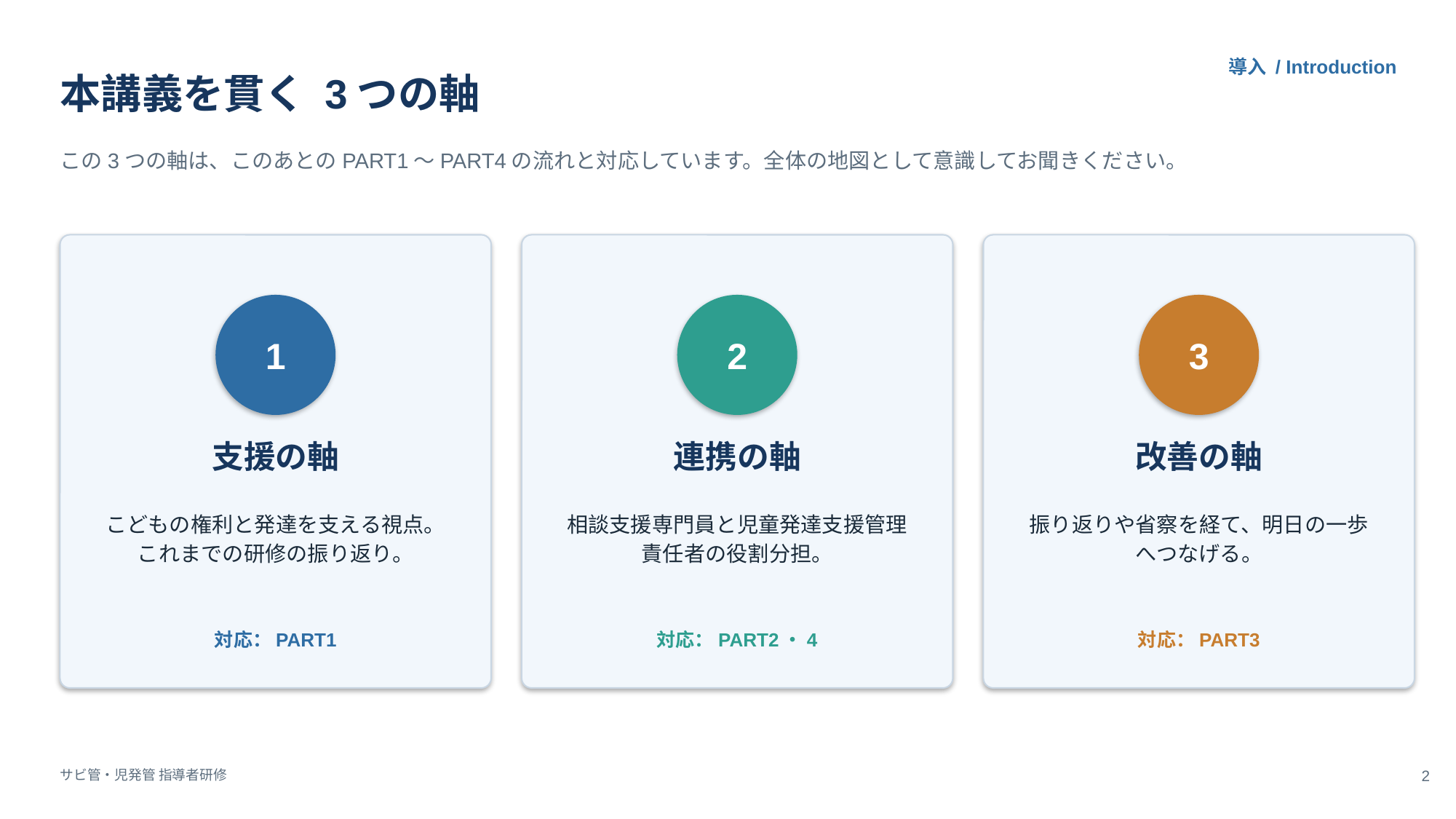

本講義を貫く 3つの軸
導入 / Introduction
この3つの軸は、このあとのPART1〜PART4の流れと対応しています。全体の地図として意識してお聞きください。

1

2

3
支援の軸
連携の軸
改善の軸
こどもの権利と発達を支える視点。これまでの研修の振り返り。
相談支援専門員と児童発達支援管理責任者の役割分担。
振り返りや省察を経て、明日の一歩へつなげる。
対応：PART1
対応：PART2・4
対応：PART3
サビ管・児発管 指導者研修
2